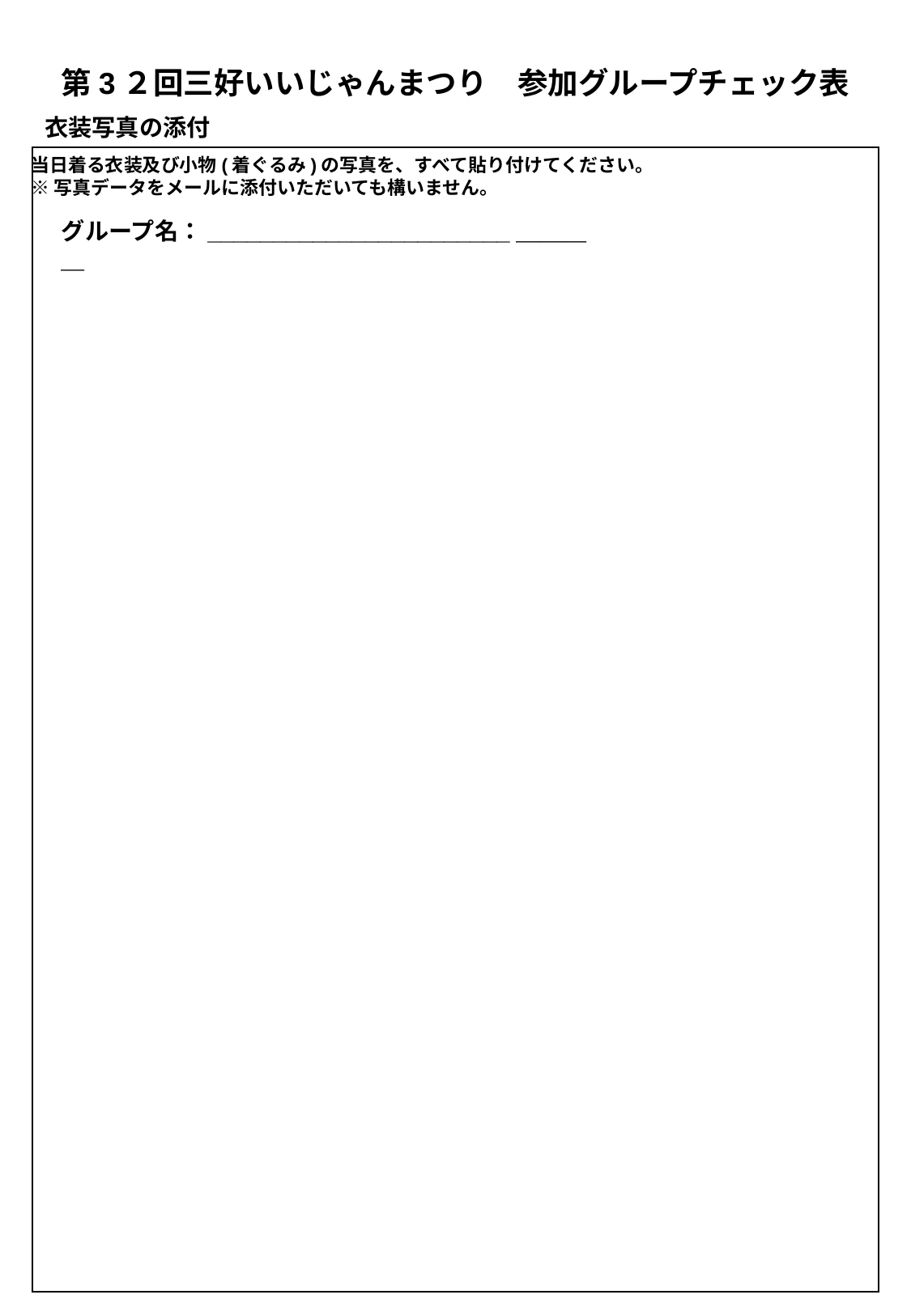

第3２回三好いいじゃんまつり　参加グループチェック表
衣装写真の添付

当日着る衣装及び小物(着ぐるみ)の写真を、すべて貼り付けてください。
※写真データをメールに添付いただいても構いません。
グループ名：_______________________＿＿＿＿